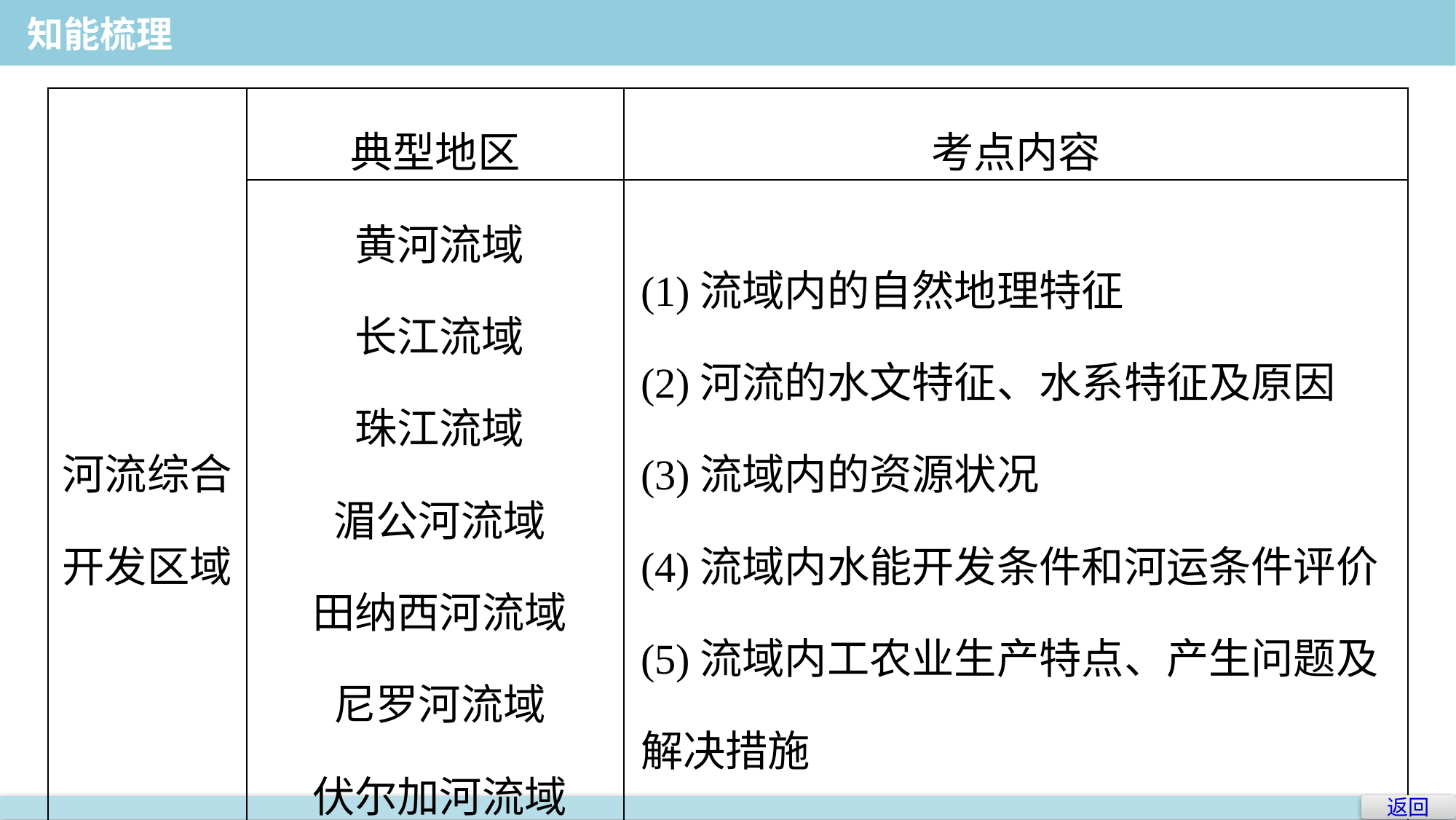

知能梳理
| 河流综合 开发区域 | 典型地区 | 考点内容 |
| --- | --- | --- |
|  | 黄河流域 长江流域 珠江流域 湄公河流域 田纳西河流域 尼罗河流域 伏尔加河流域 莱茵河流域 | (1)流域内的自然地理特征 (2)河流的水文特征、水系特征及原因 (3)流域内的资源状况 (4)流域内水能开发条件和河运条件评价 (5)流域内工农业生产特点、产生问题及解决措施 (6)流域内的环境问题及解决措施 |
返回